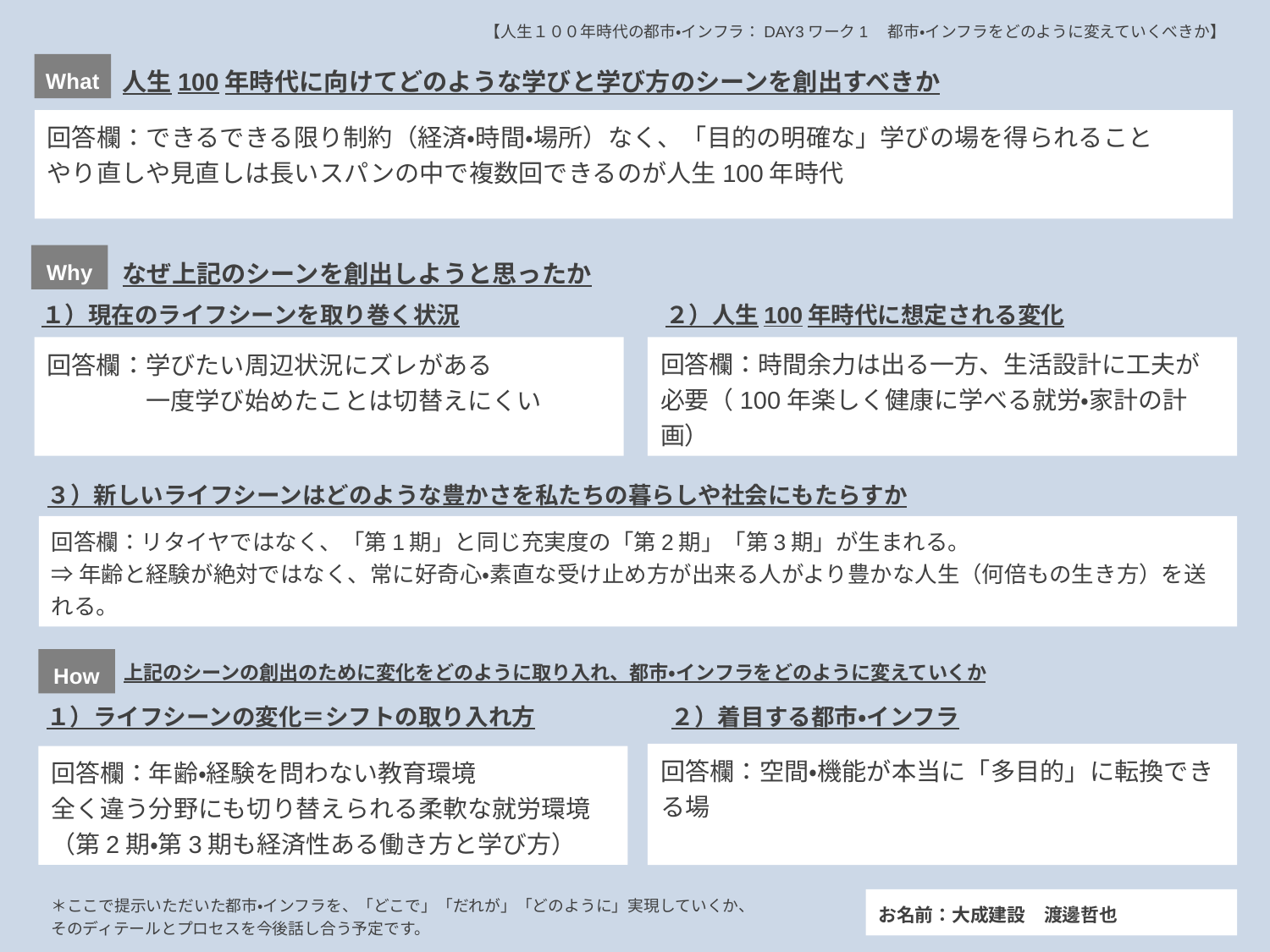

【人生１００年時代の都市・インフラ：DAY3ワーク1　都市・インフラをどのように変えていくべきか】

What
人生100年時代に向けてどのような学びと学び方のシーンを創出すべきか
回答欄：できるできる限り制約（経済・時間・場所）なく、「目的の明確な」学びの場を得られること
やり直しや見直しは長いスパンの中で複数回できるのが人生100年時代

Why
なぜ上記のシーンを創出しようと思ったか
１）現在のライフシーンを取り巻く状況
２）人生100年時代に想定される変化
回答欄：学びたい周辺状況にズレがある
　　　　一度学び始めたことは切替えにくい
回答欄：時間余力は出る一方、生活設計に工夫が必要（100年楽しく健康に学べる就労・家計の計画）
３）新しいライフシーンはどのような豊かさを私たちの暮らしや社会にもたらすか
回答欄：リタイヤではなく、「第1期」と同じ充実度の「第2期」「第3期」が生まれる。
⇒年齢と経験が絶対ではなく、常に好奇心・素直な受け止め方が出来る人がより豊かな人生（何倍もの生き方）を送れる。
上記のシーンの創出のために変化をどのように取り入れ、都市・インフラをどのように変えていくか

How
１）ライフシーンの変化＝シフトの取り入れ方
２）着目する都市・インフラ
回答欄：空間・機能が本当に「多目的」に転換できる場
回答欄：年齢・経験を問わない教育環境
全く違う分野にも切り替えられる柔軟な就労環境（第2期・第3期も経済性ある働き方と学び方）
＊ここで提示いただいた都市・インフラを、「どこで」「だれが」「どのように」実現していくか、そのディテールとプロセスを今後話し合う予定です。
お名前：大成建設　渡邊哲也